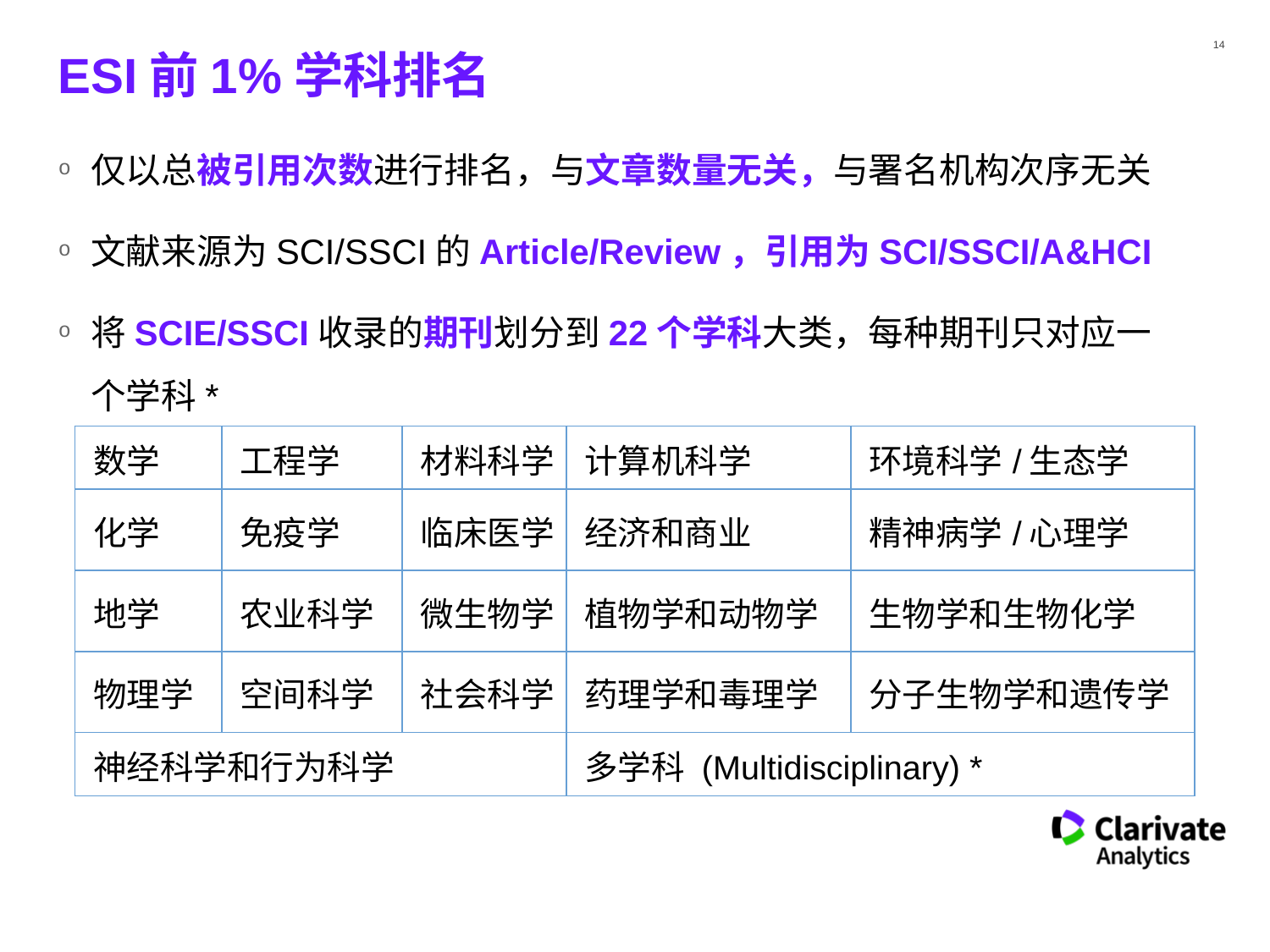

# ESI前1%学科排名
仅以总被引用次数进行排名，与文章数量无关，与署名机构次序无关
文献来源为SCI/SSCI的Article/Review，引用为SCI/SSCI/A&HCI
将SCIE/SSCI收录的期刊划分到22个学科大类，每种期刊只对应一个学科*
| 数学 | 工程学 | 材料科学 | 计算机科学 | 环境科学/生态学 |
| --- | --- | --- | --- | --- |
| 化学 | 免疫学 | 临床医学 | 经济和商业 | 精神病学/心理学 |
| 地学 | 农业科学 | 微生物学 | 植物学和动物学 | 生物学和生物化学 |
| 物理学 | 空间科学 | 社会科学 | 药理学和毒理学 | 分子生物学和遗传学 |
| 神经科学和行为科学 |  |  | 多学科 (Multidisciplinary) \* |  |